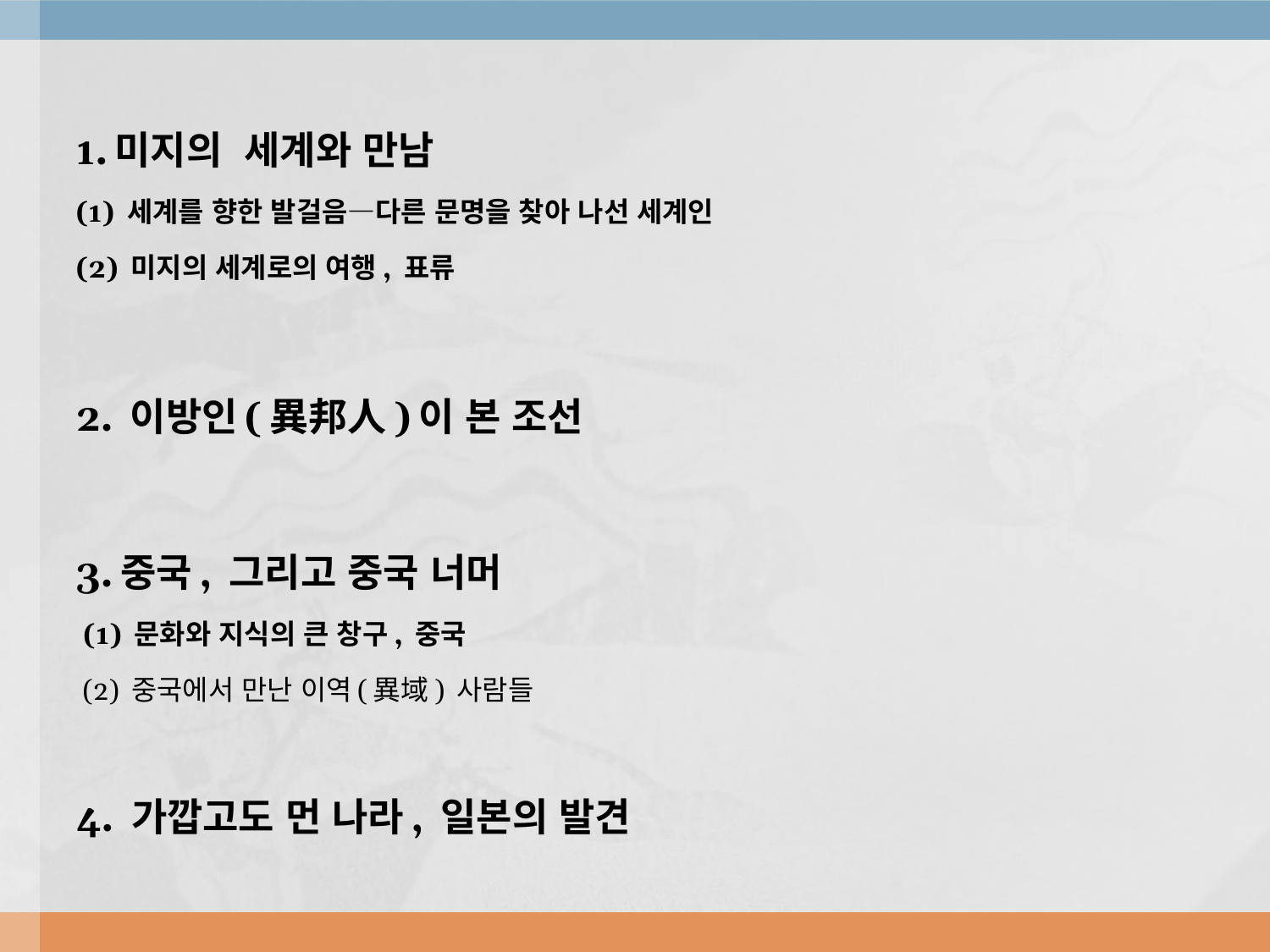

1.미지의  세계와 만남
(1) 세계를 향한 발걸음―다른 문명을 찾아 나선 세계인
(2) 미지의 세계로의 여행, 표류

2. 이방인(異邦人)이 본 조선

3.중국, 그리고 중국 너머
 (1) 문화와 지식의 큰 창구, 중국
 (2) 중국에서 만난 이역(異域) 사람들

4. 가깝고도 먼 나라, 일본의 발견